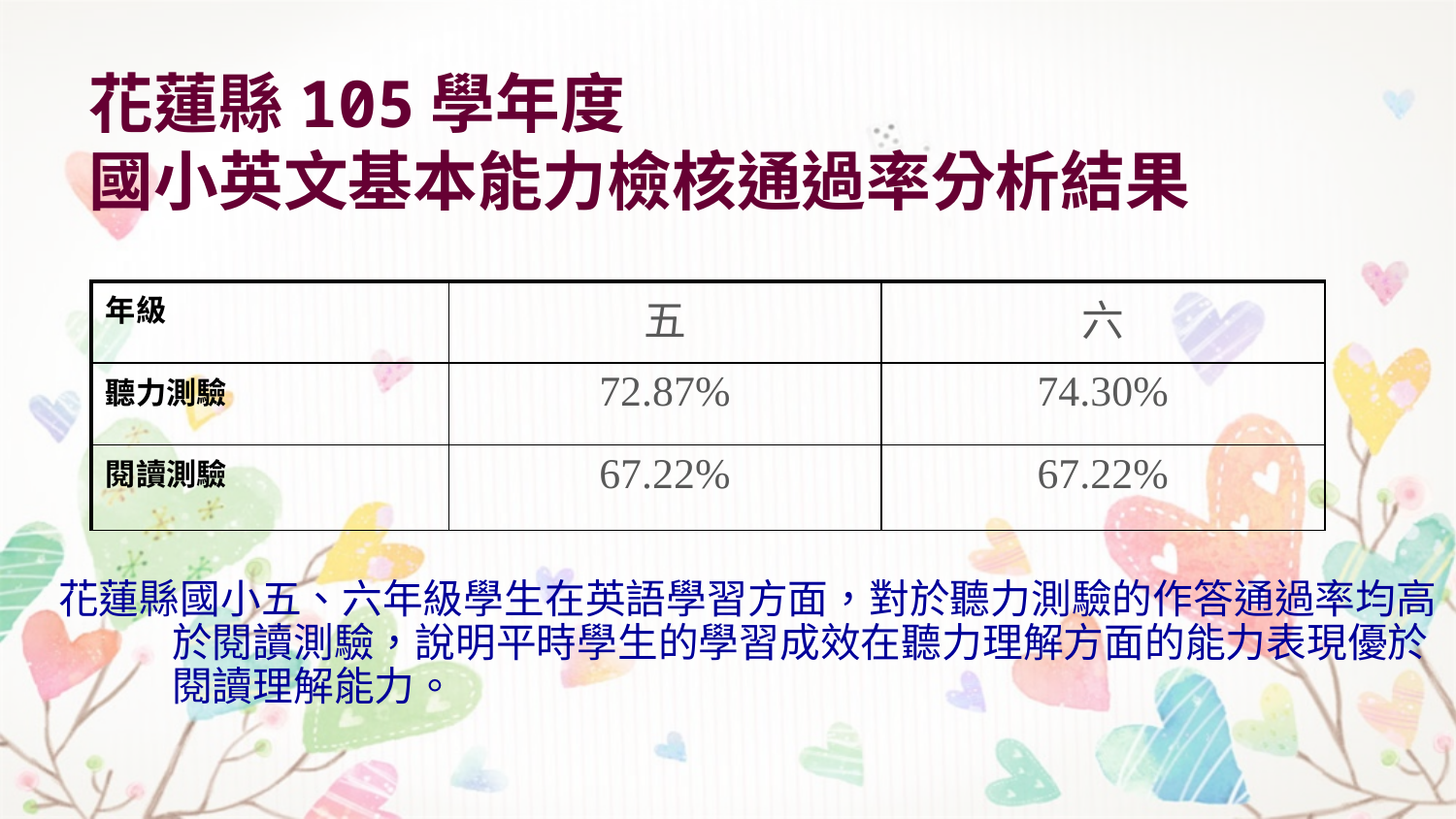

# 花蓮縣105學年度 國小英文基本能力檢核通過率分析結果
| 年級 | 五 | 六 |
| --- | --- | --- |
| 聽力測驗 | 72.87% | 74.30% |
| 閱讀測驗 | 67.22% | 67.22% |
花蓮縣國小五、六年級學生在英語學習方面，對於聽力測驗的作答通過率均高於閱讀測驗，說明平時學生的學習成效在聽力理解方面的能力表現優於閱讀理解能力。